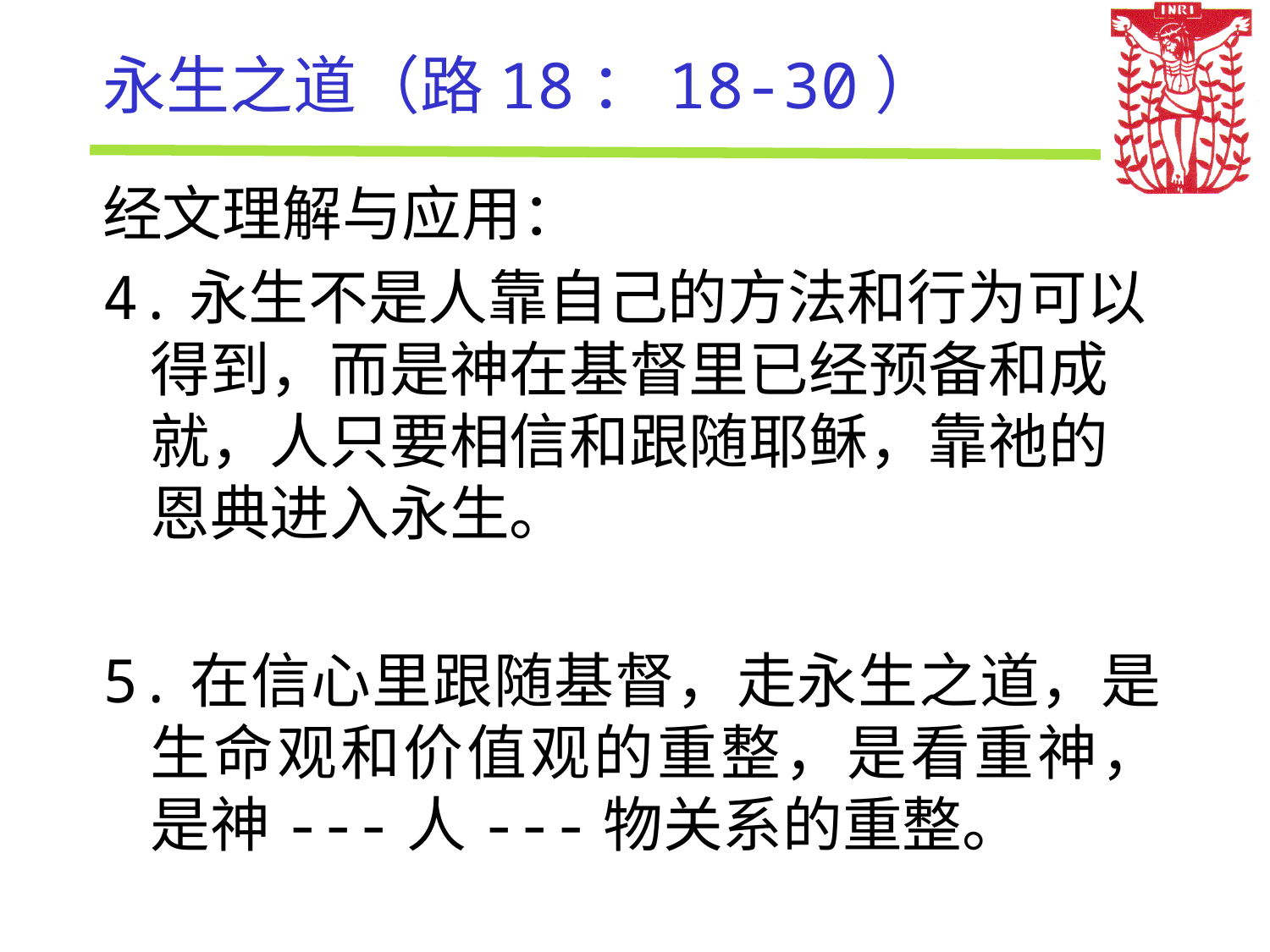

# 永生之道（路18：18-30）
经文理解与应用：
4.永生不是人靠自己的方法和行为可以得到，而是神在基督里已经预备和成就，人只要相信和跟随耶稣，靠祂的恩典进入永生。

5.在信心里跟随基督，走永生之道，是生命观和价值观的重整，是看重神，是神---人---物关系的重整。